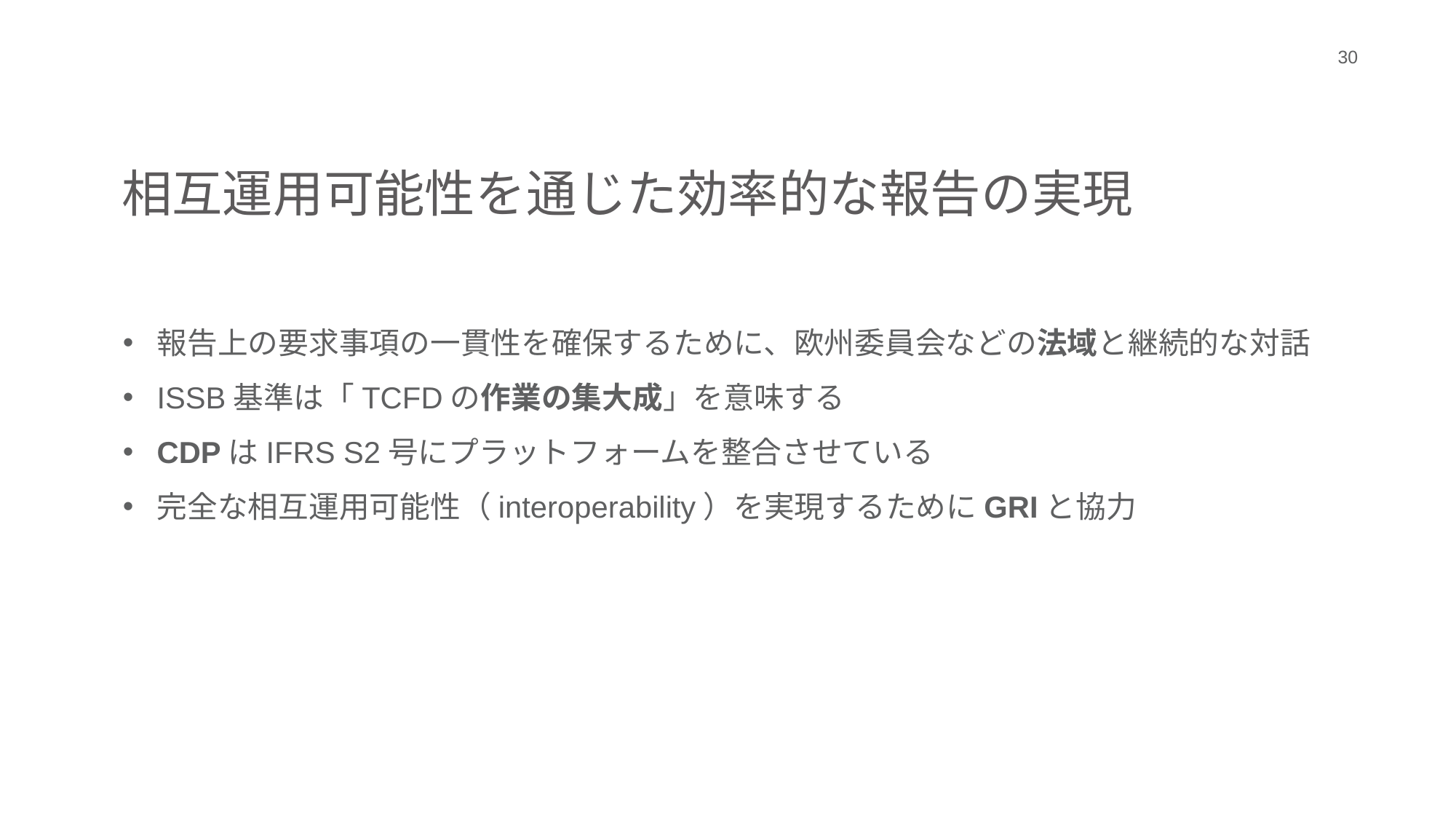

30
相互運用可能性を通じた効率的な報告の実現
報告上の要求事項の一貫性を確保するために、欧州委員会などの法域と継続的な対話
ISSB基準は「TCFDの作業の集大成」を意味する
CDPはIFRS S2号にプラットフォームを整合させている
完全な相互運用可能性（interoperability）を実現するためにGRIと協力